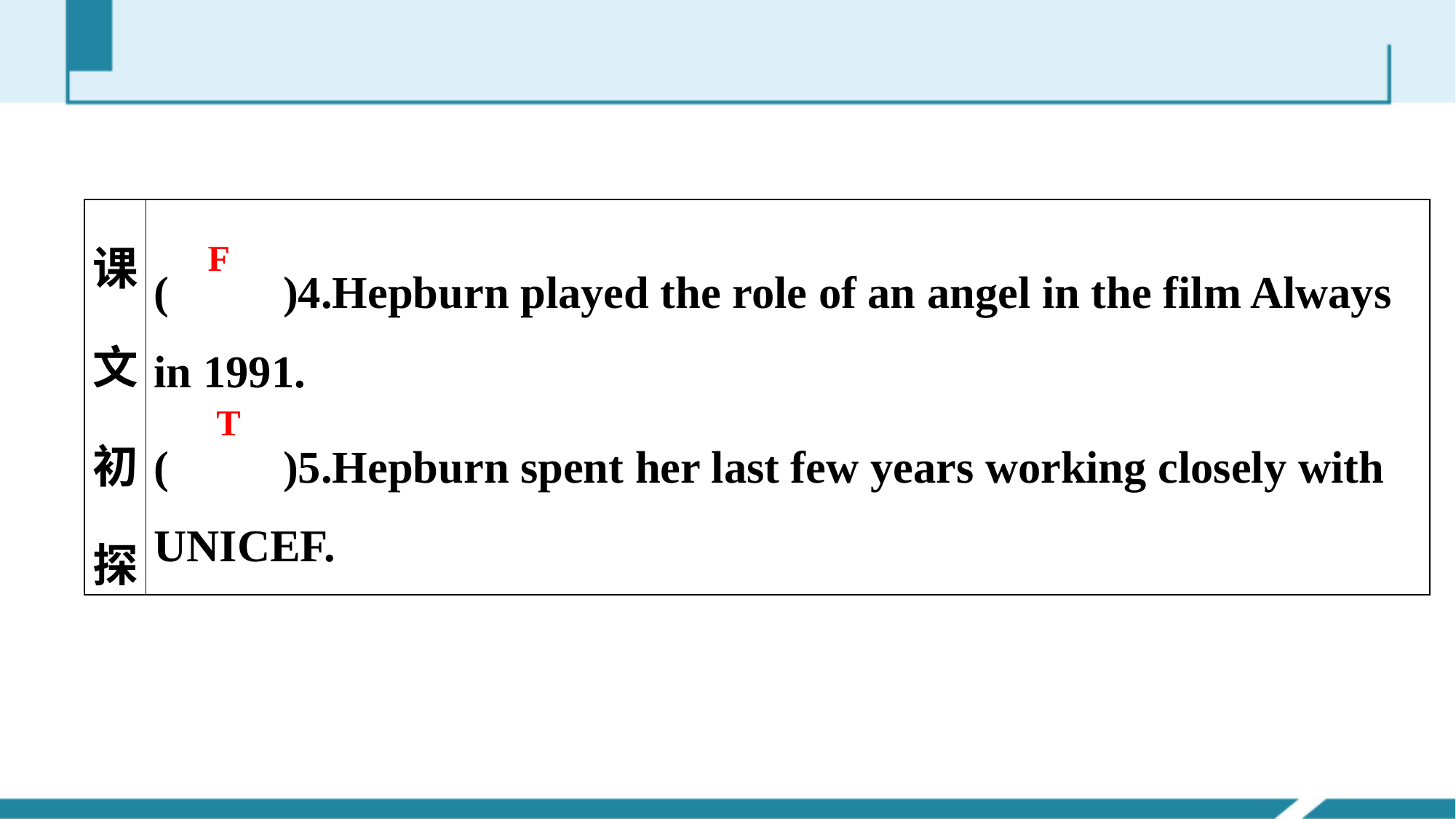

| 课文初探 | (　　)4.Hepburn played the role of an angel in the film Always in 1991. (　　)5.Hepburn spent her last few years working closely with UNICEF. |
| --- | --- |
F
T